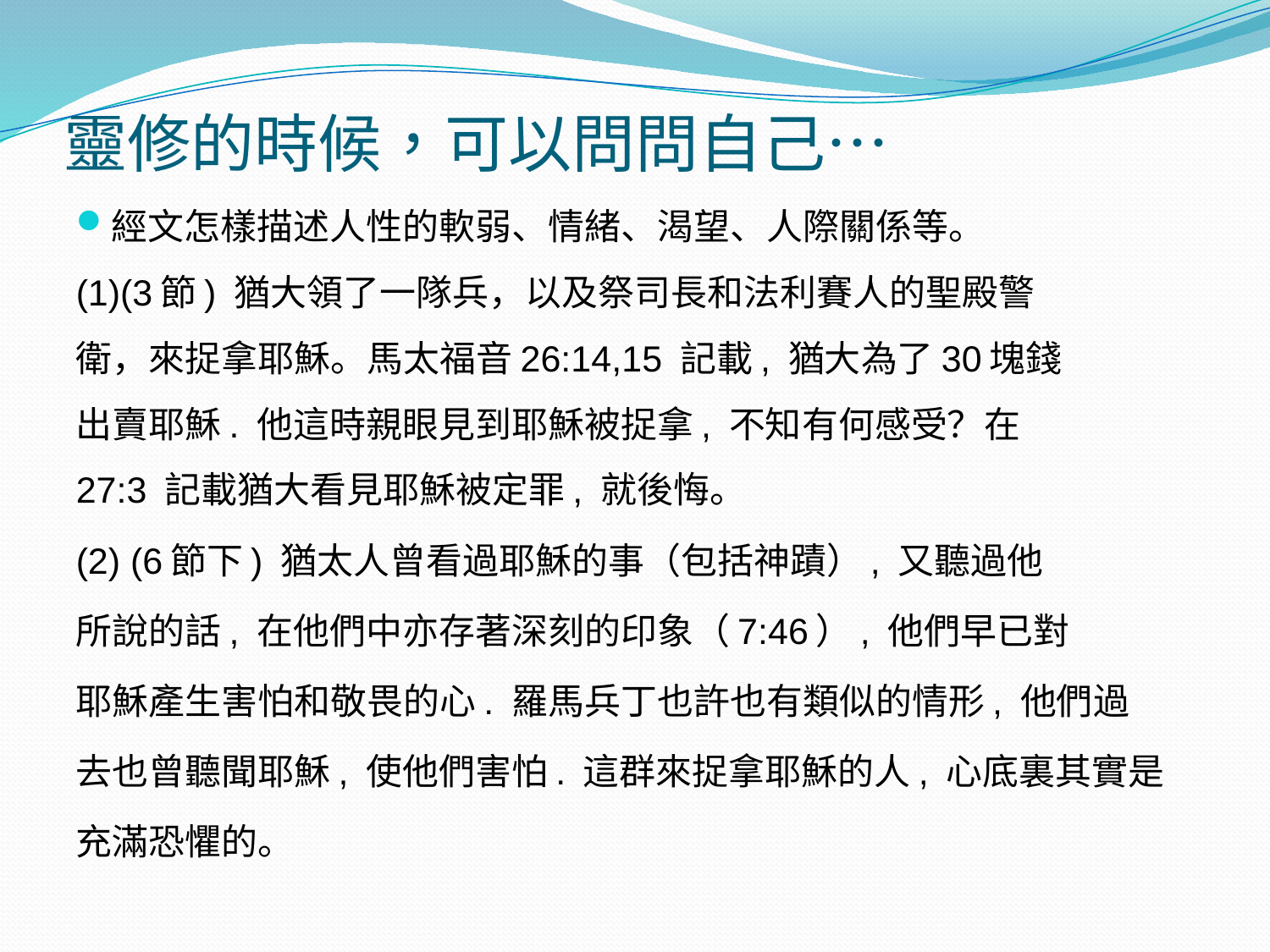

# 靈修的時候，可以問問⾃⼰…
經文怎樣描述人性的軟弱、情緒、渴望、人際關係等。
(1)(3節) 猶大領了一隊兵，以及祭司長和法利賽人的聖殿警
衛，來捉拿耶穌。馬太福音26:14,15 記載, 猶大為了30塊錢
出賣耶穌. 他這時親眼見到耶穌被捉拿, 不知有何感受？在
27:3 記載猶大看見耶穌被定罪, 就後悔。
(2) (6節下) 猶太人曾看過耶穌的事（包括神蹟）, 又聽過他
所說的話, 在他們中亦存著深刻的印象（7:46）, 他們早已對
耶穌產生害怕和敬畏的心. 羅馬兵丁也許也有類似的情形, 他們過
去也曾聽聞耶穌, 使他們害怕. 這群來捉拿耶穌的人, 心底裏其實是
充滿恐懼的。